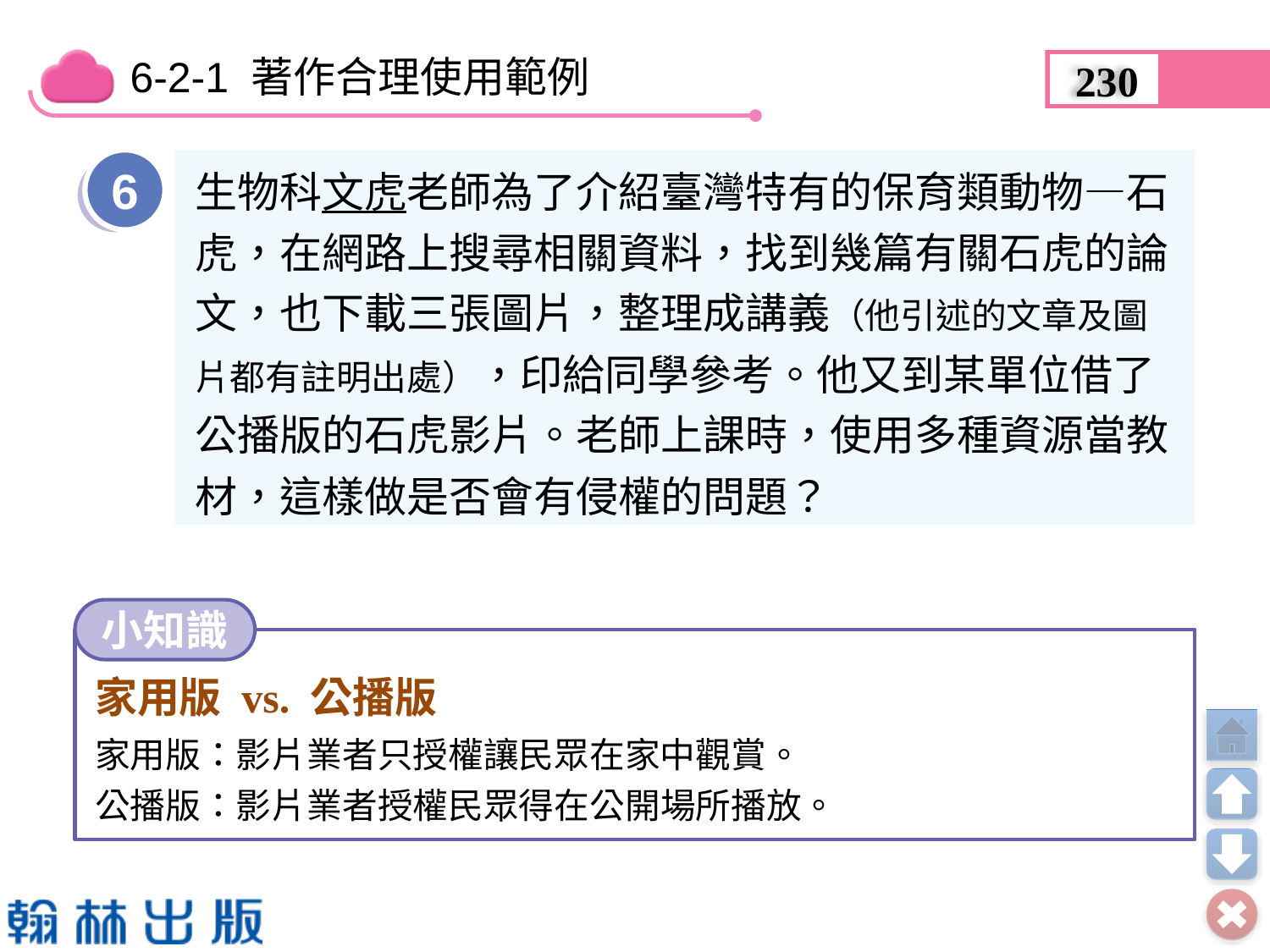

230
6

生物科文虎老師為了介紹臺灣特有的保育類動物—石虎，在網路上搜尋相關資料，找到幾篇有關石虎的論文，也下載三張圖片，整理成講義（他引述的文章及圖片都有註明出處），印給同學參考。他又到某單位借了公播版的石虎影片。老師上課時，使用多種資源當教材，這樣做是否會有侵權的問題？
小知識

家用版 vs. 公播版
家用版：影片業者只授權讓民眾在家中觀賞。
公播版：影片業者授權民眾得在公開場所播放。